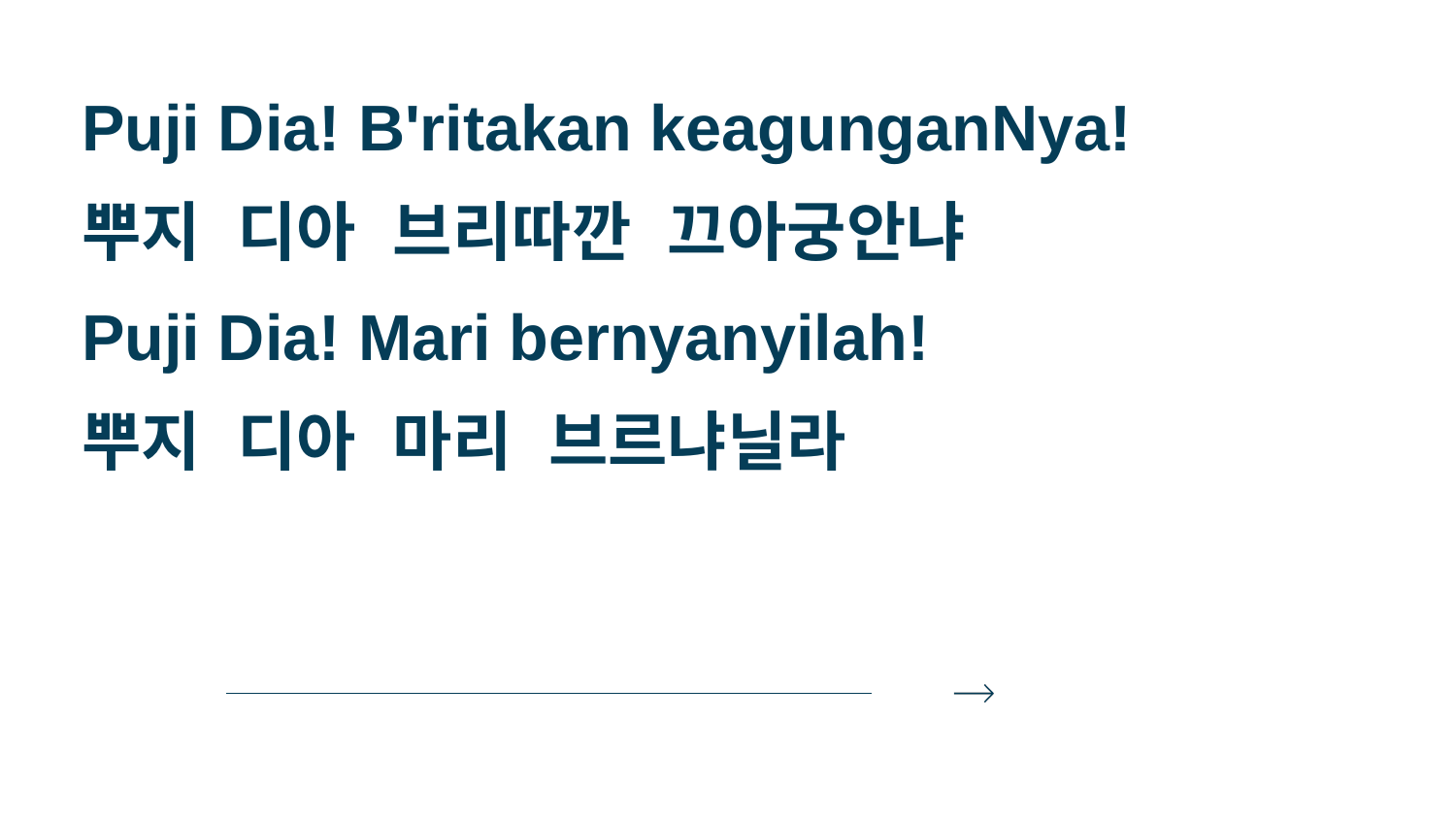

Puji Dia! B'ritakan keagunganNya!
뿌지  디아  브리따깐  끄아궁안냐
Puji Dia! Mari bernyanyilah!
뿌지  디아  마리  브르냐닐라